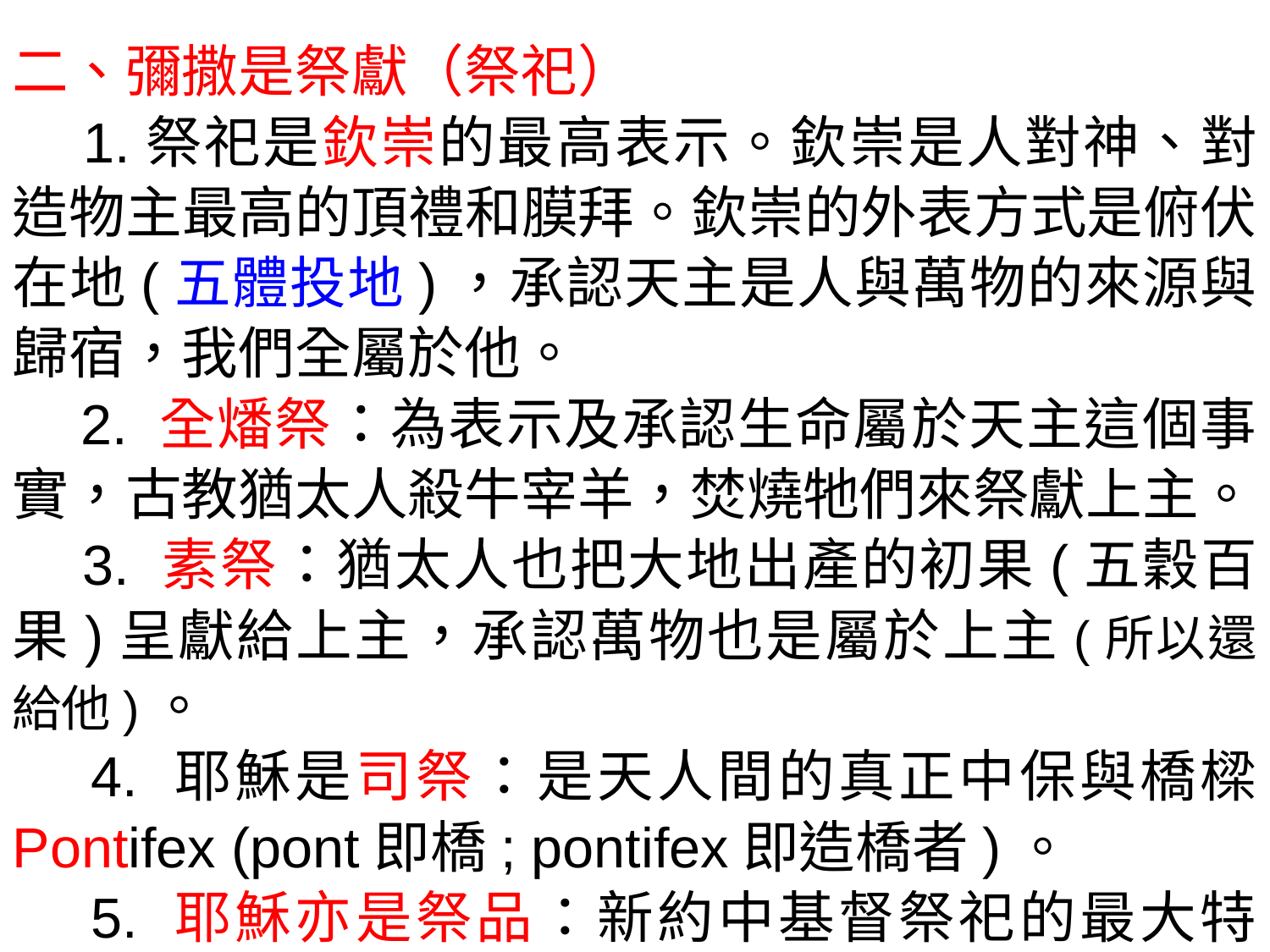

二、彌撒是祭獻（祭祀）
    1.祭祀是欽崇的最高表示。欽崇是人對神、對造物主最高的頂禮和膜拜。欽崇的外表方式是俯伏在地(五體投地)，承認天主是人與萬物的來源與歸宿，我們全屬於他。
    2. 全燔祭：為表示及承認生命屬於天主這個事實，古教猶太人殺牛宰羊，焚燒牠們來祭獻上主。
    3. 素祭：猶太人也把大地出產的初果(五穀百果)呈獻給上主，承認萬物也是屬於上主(所以還給他)。
    4. 耶穌是司祭：是天人間的真正中保與橋樑 Pontifex (pont即橋; pontifex即造橋者)。
    5. 耶穌亦是祭品：新約中基督祭祀的最大特色，就是基督是司祭亦是祭品；他所奉獻的不再是